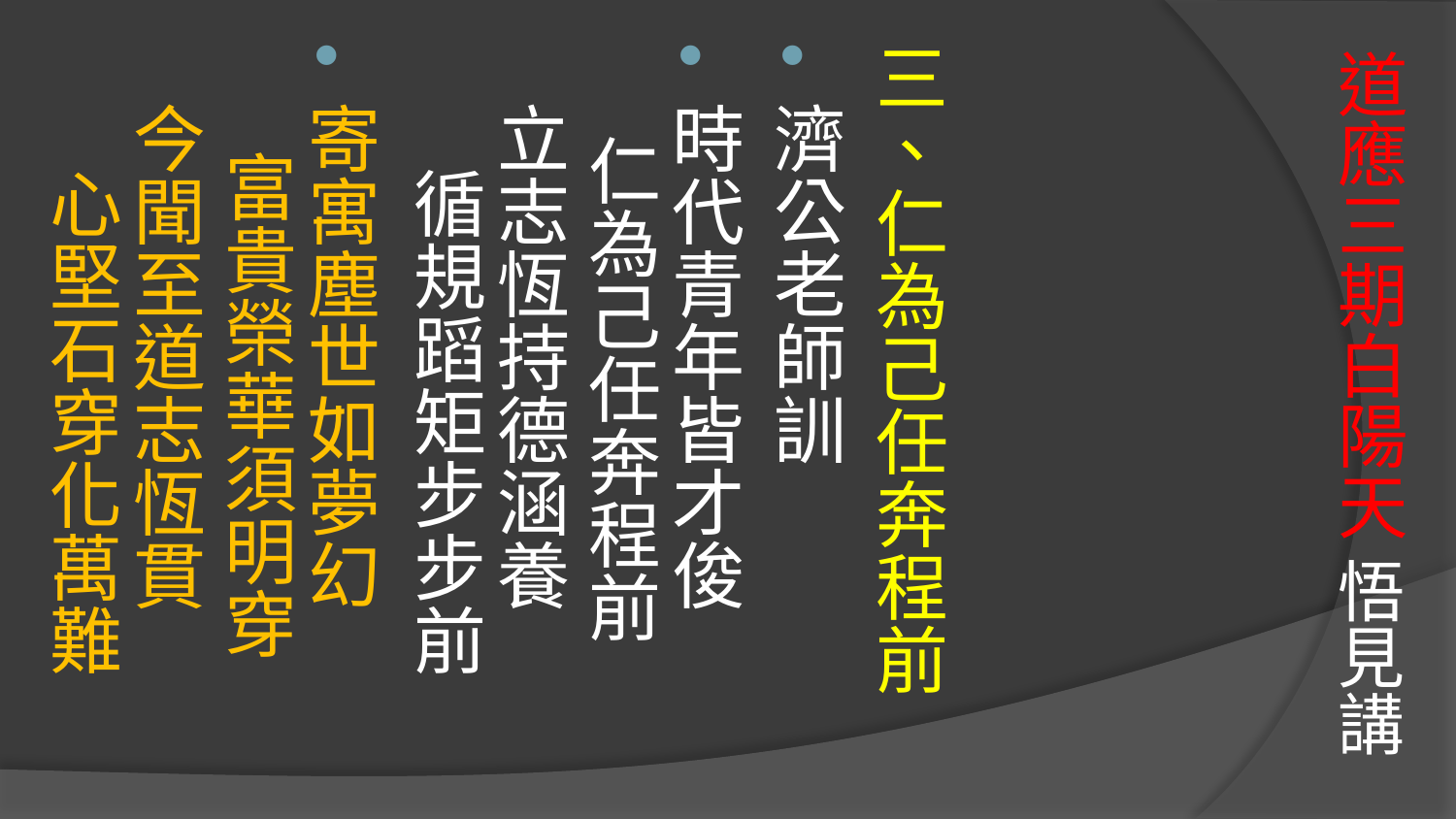

# 道應三期白陽天 悟見講
三、仁為己任奔程前
濟公老師訓
時代青年皆才俊             仁為己任奔程前
立志恆持德涵養               循規蹈矩步步前
寄寓塵世如夢幻              富貴榮華須明穿
今聞至道志恆貫               心堅石穿化萬難